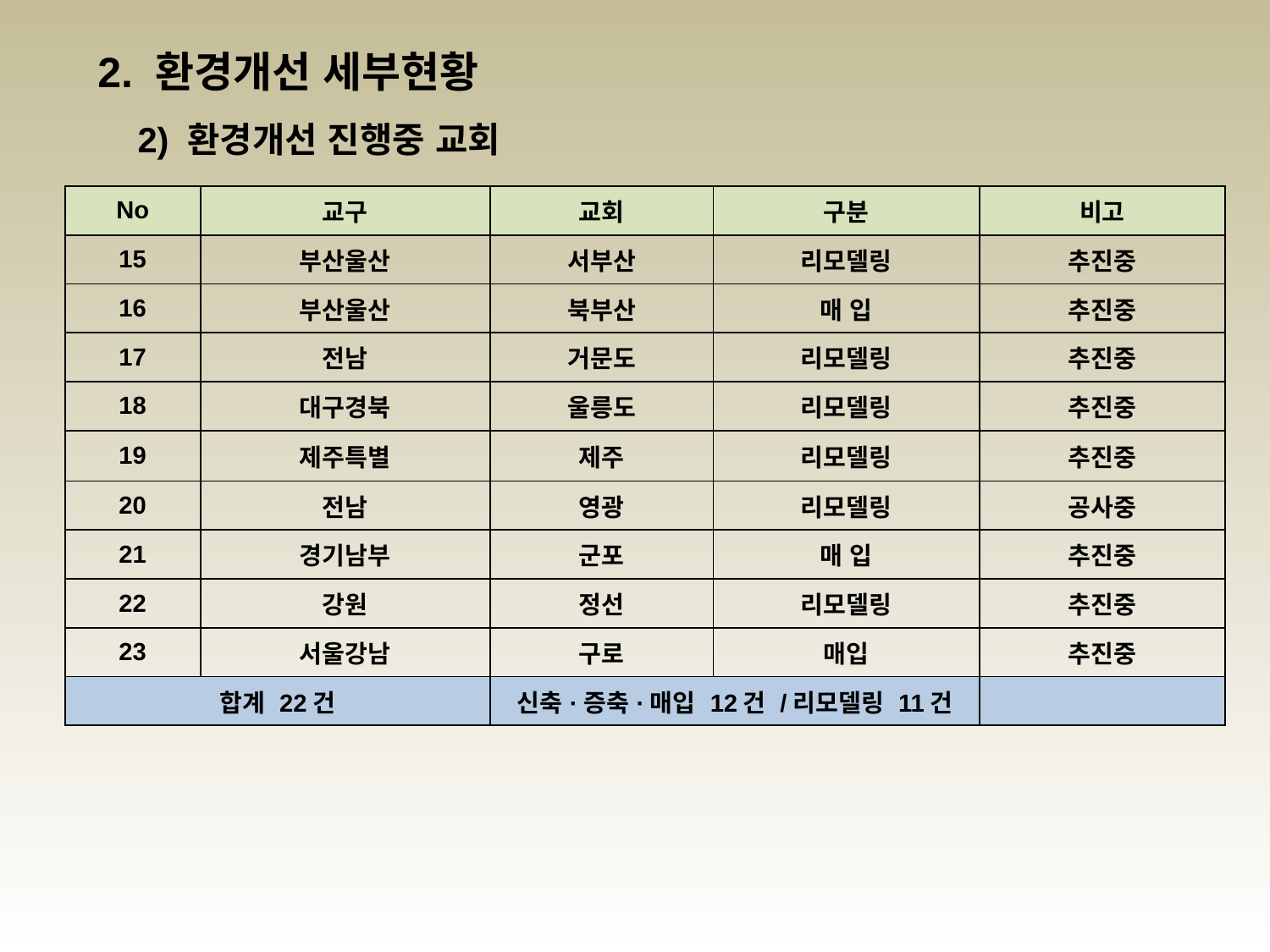

2. 환경개선 세부현황
2) 환경개선 진행중 교회
| No | 교구 | 교회 | 구분 | 비고 |
| --- | --- | --- | --- | --- |
| 15 | 부산울산 | 서부산 | 리모델링 | 추진중 |
| 16 | 부산울산 | 북부산 | 매 입 | 추진중 |
| 17 | 전남 | 거문도 | 리모델링 | 추진중 |
| 18 | 대구경북 | 울릉도 | 리모델링 | 추진중 |
| 19 | 제주특별 | 제주 | 리모델링 | 추진중 |
| 20 | 전남 | 영광 | 리모델링 | 공사중 |
| 21 | 경기남부 | 군포 | 매 입 | 추진중 |
| 22 | 강원 | 정선 | 리모델링 | 추진중 |
| 23 | 서울강남 | 구로 | 매입 | 추진중 |
| 합계 22건 |  | 신축·증축·매입 12건 /리모델링 11건 |  |  |